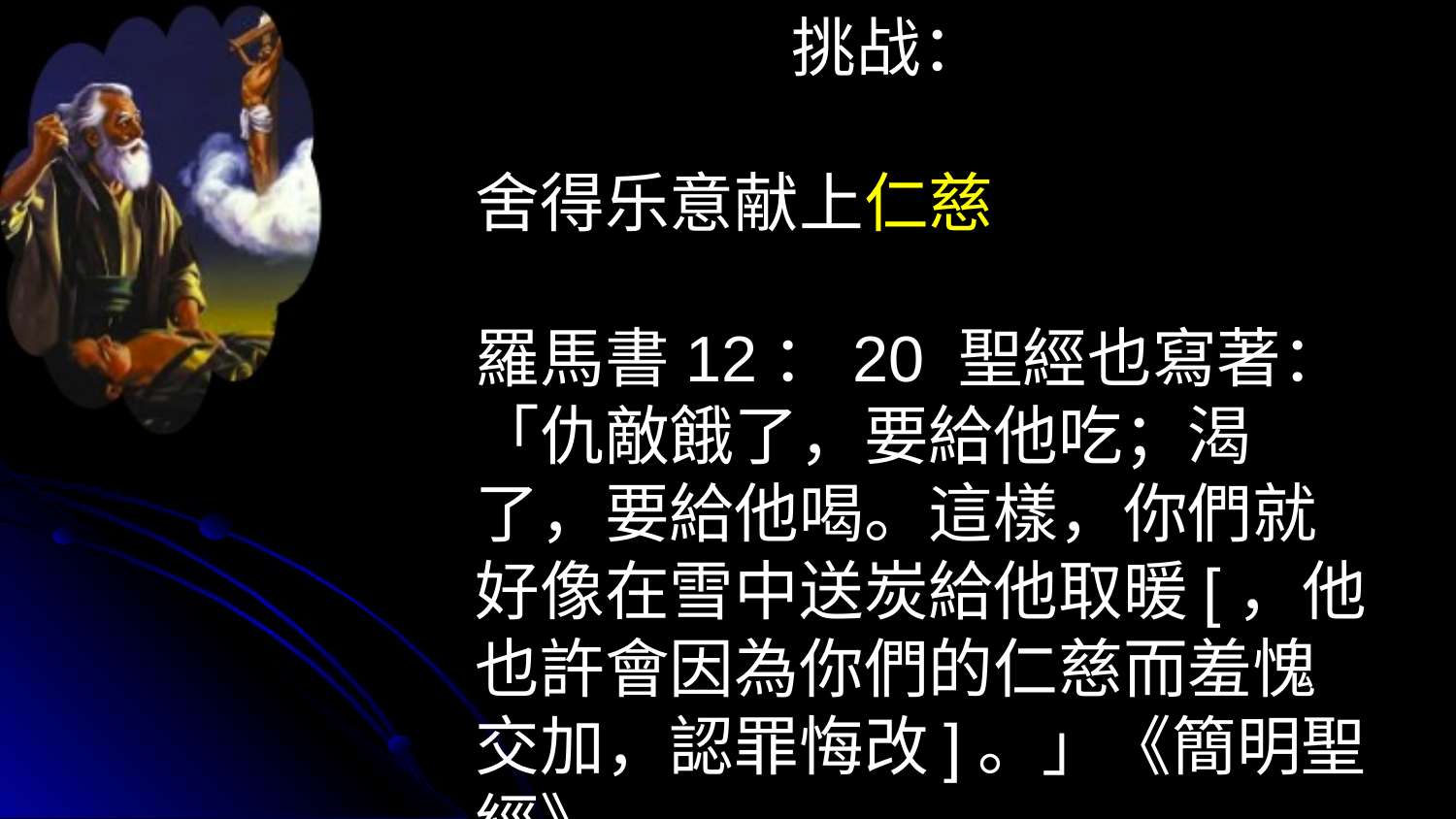

挑战：

舍得乐意献上仁慈

羅馬書12：20 聖經也寫著：「仇敵餓了，要給他吃；渴了，要給他喝。這樣，你們就好像在雪中送炭給他取暖[，他也許會因為你們的仁慈⽽羞愧交加，認罪悔改]。」《簡明聖經》